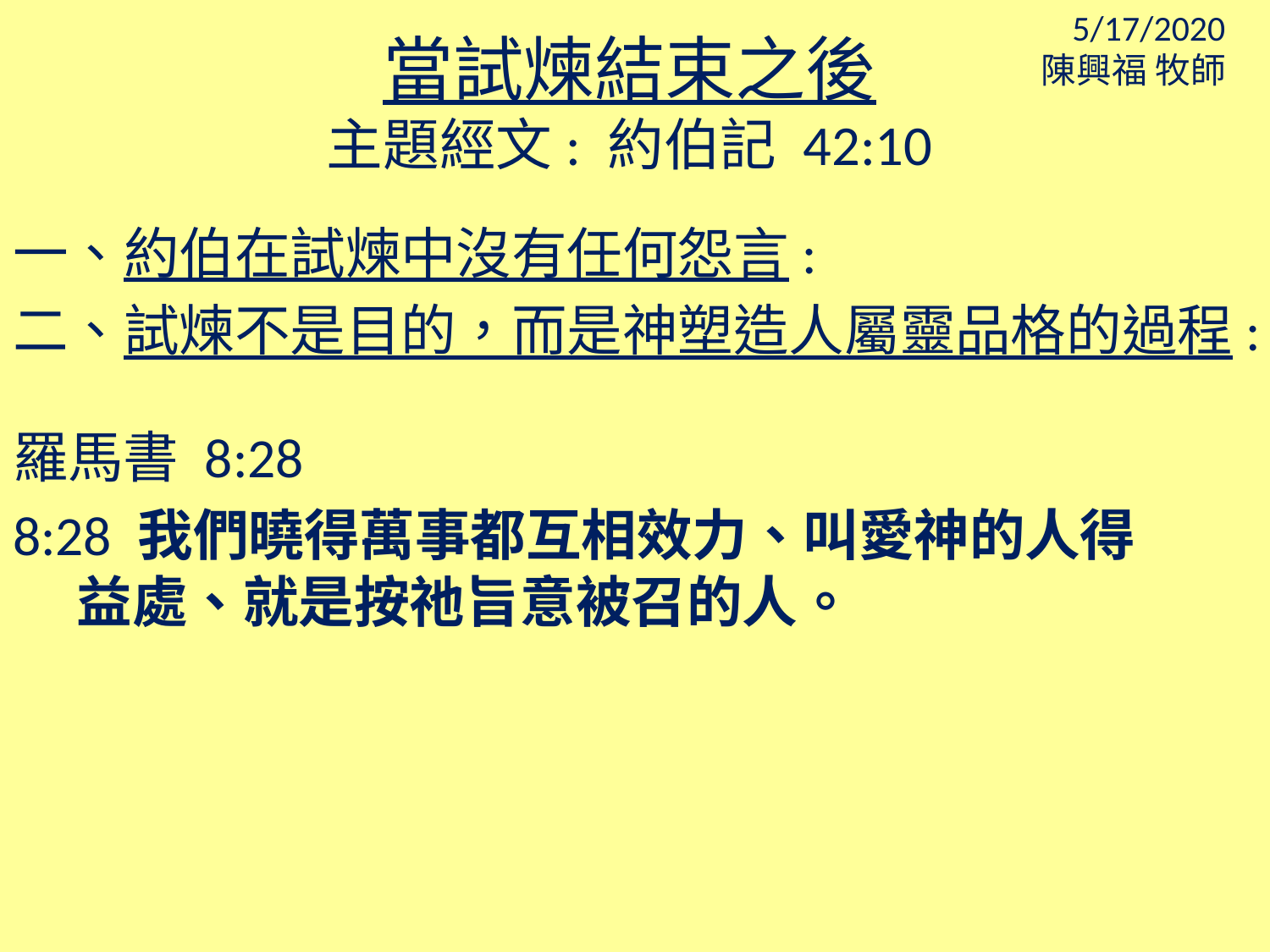

5/17/2020
陳興福 牧師
當試煉結束之後
主題經文: 約伯記 42:10
一、約伯在試煉中沒有任何怨言:
二、試煉不是目的，而是神塑造人屬靈品格的過程:

羅馬書 8:28
8:28 我們曉得萬事都互相效力、叫愛神的人得          益處、就是按祂旨意被召的人。